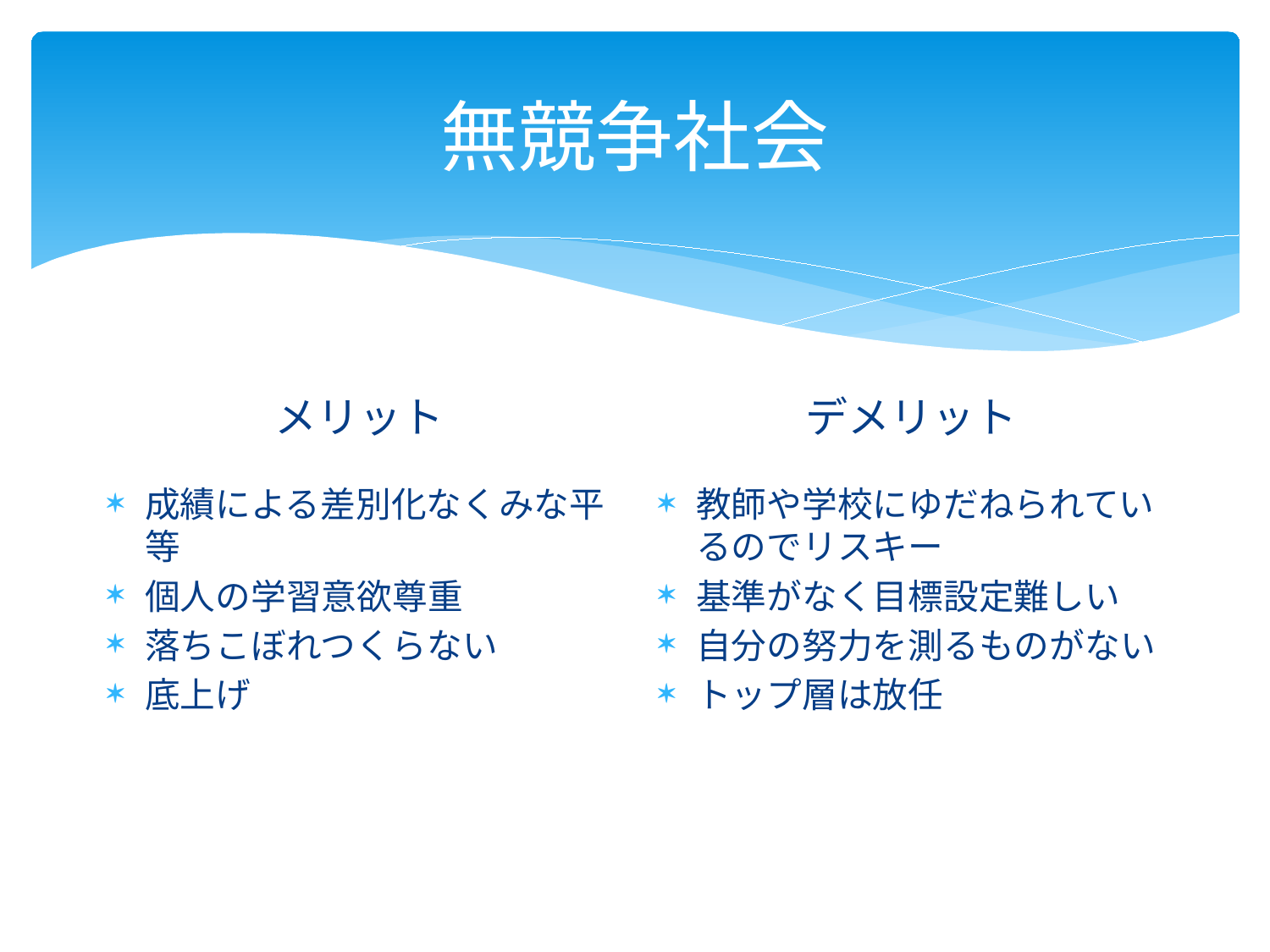

# 無競争社会
デメリット
メリット
成績による差別化なくみな平等
個人の学習意欲尊重
落ちこぼれつくらない
底上げ

教師や学校にゆだねられているのでリスキー
基準がなく目標設定難しい
自分の努力を測るものがない
トップ層は放任